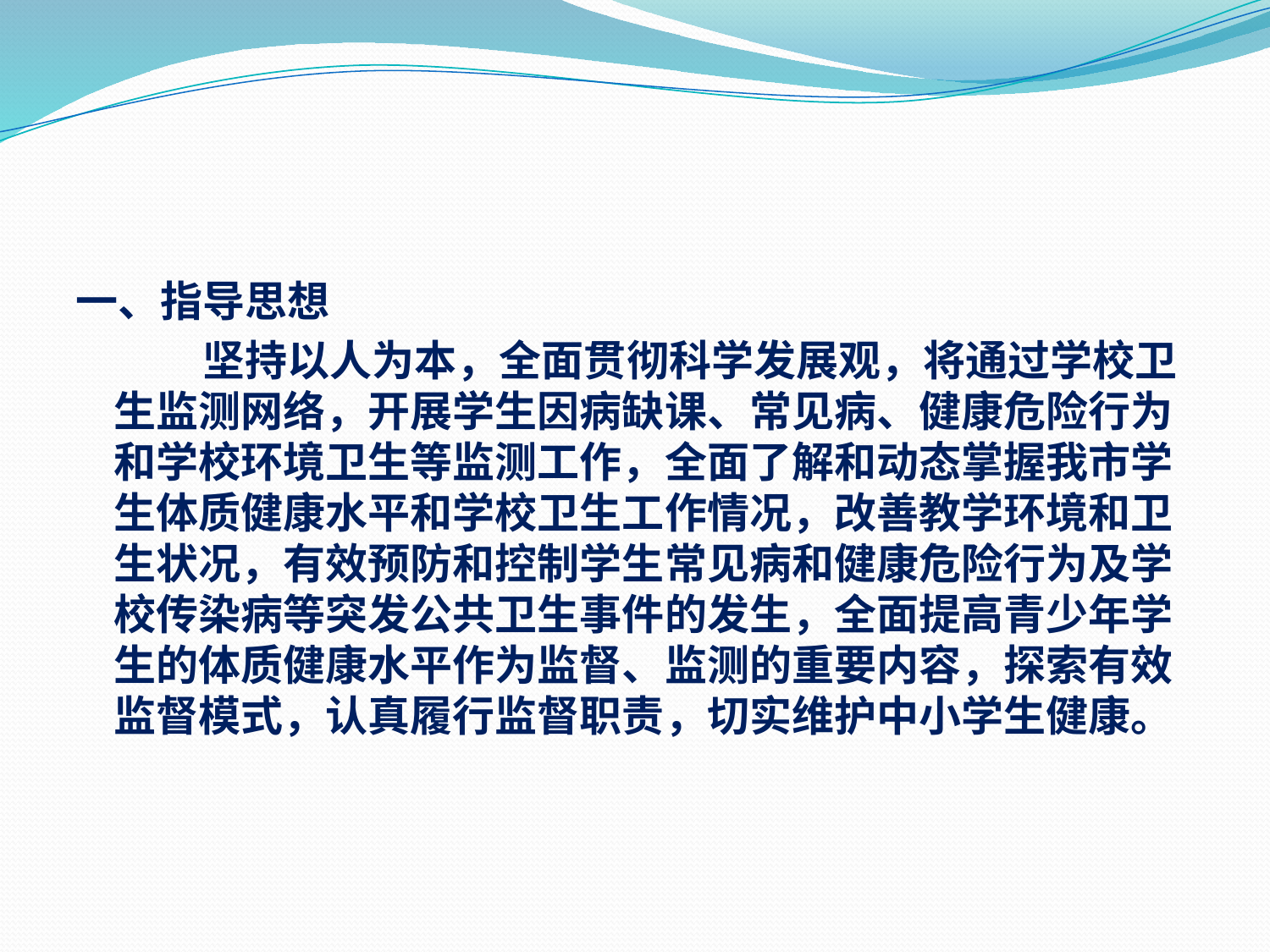

#
一、指导思想
　　　坚持以人为本，全面贯彻科学发展观，将通过学校卫生监测网络，开展学生因病缺课、常见病、健康危险行为和学校环境卫生等监测工作，全面了解和动态掌握我市学生体质健康水平和学校卫生工作情况，改善教学环境和卫生状况，有效预防和控制学生常见病和健康危险行为及学校传染病等突发公共卫生事件的发生，全面提高青少年学生的体质健康水平作为监督、监测的重要内容，探索有效监督模式，认真履行监督职责，切实维护中小学生健康。